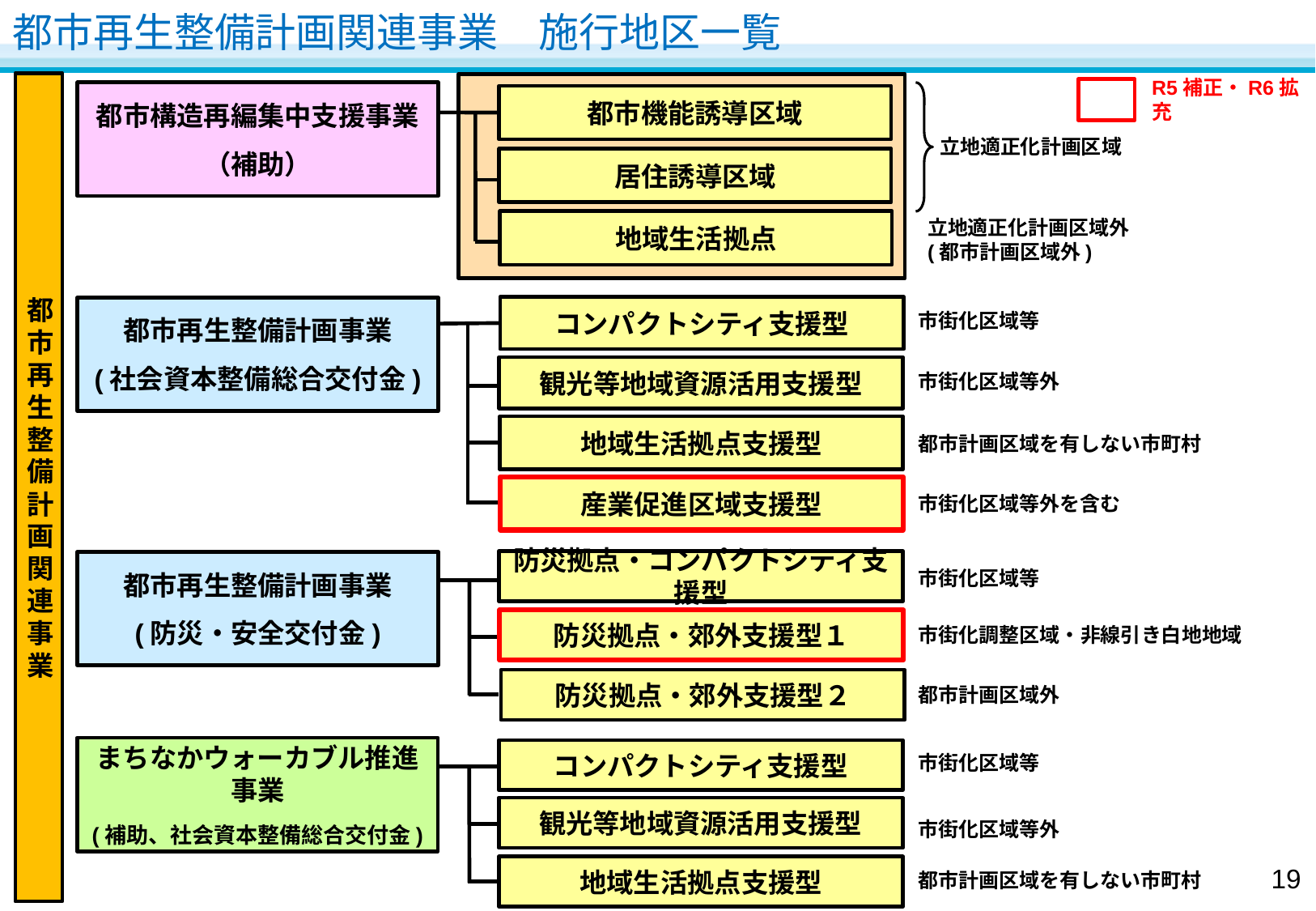

# 都市再生整備計画関連事業　施行地区一覧
R5補正・R6拡充
都市再生整備計画関連事業

都市構造再編集中支援事業

（補助）

都市機能誘導区域
立地適正化計画区域
居住誘導区域
立地適正化計画区域外
(都市計画区域外)
地域生活拠点
市街化区域等
コンパクトシティ支援型
都市再生整備計画事業

(社会資本整備総合交付金)
市街化区域等外
観光等地域資源活用支援型
都市計画区域を有しない市町村
地域生活拠点支援型
市街化区域等外を含む
産業促進区域支援型
市街化区域等
防災拠点・コンパクトシティ支援型
都市再生整備計画事業

(防災・安全交付金)
市街化調整区域・非線引き白地地域
防災拠点・郊外支援型１
都市計画区域外
防災拠点・郊外支援型２
市街化区域等
まちなかウォーカブル推進事業

(補助、社会資本整備総合交付金)
コンパクトシティ支援型
観光等地域資源活用支援型
市街化区域等外
都市計画区域を有しない市町村
19
地域生活拠点支援型